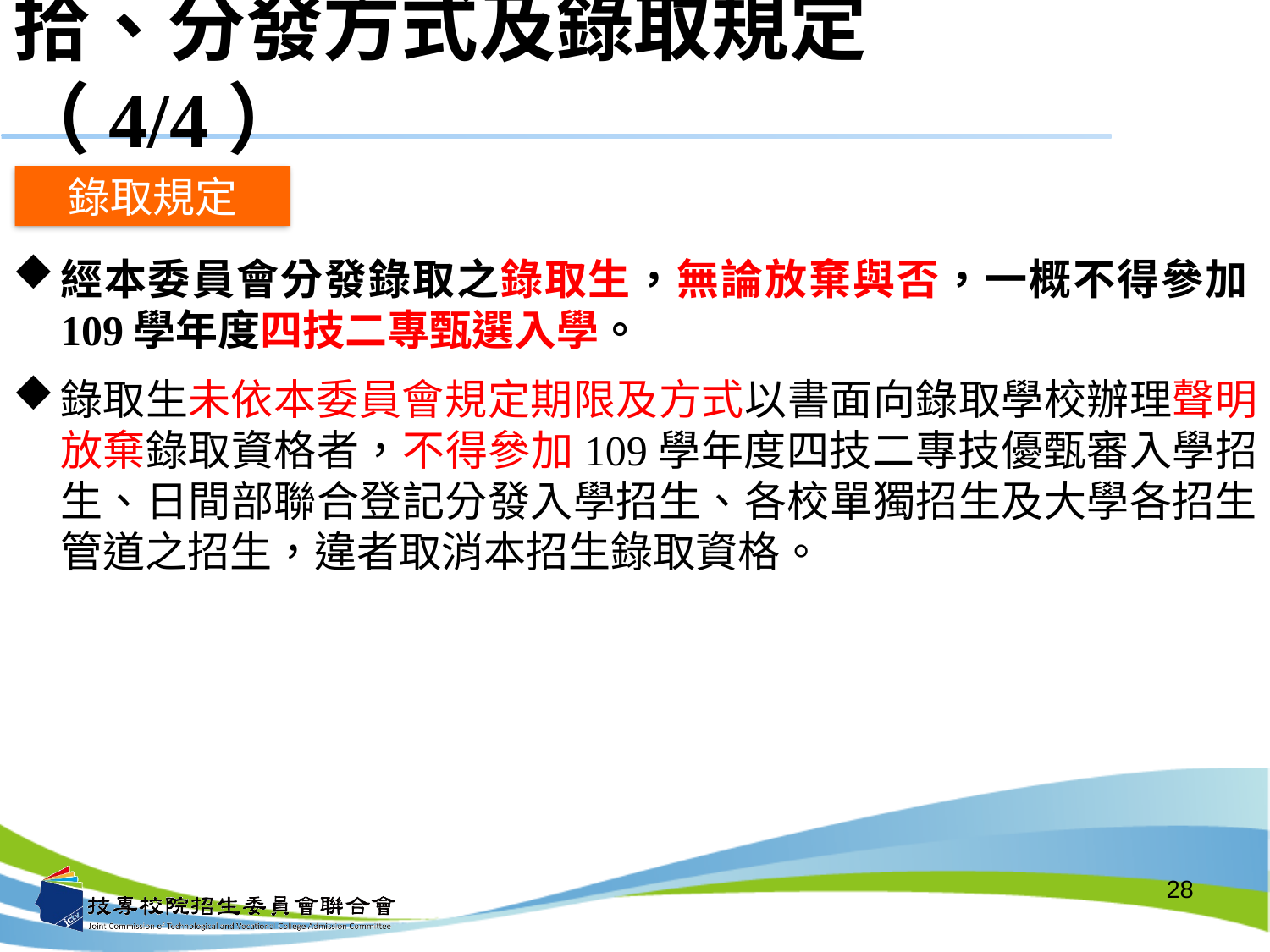

# 拾、分發方式及錄取規定（4/4）
錄取規定
經本委員會分發錄取之錄取生，無論放棄與否，一概不得參加109學年度四技二專甄選入學。
錄取生未依本委員會規定期限及方式以書面向錄取學校辦理聲明放棄錄取資格者，不得參加109學年度四技二專技優甄審入學招生、日間部聯合登記分發入學招生、各校單獨招生及大學各招生管道之招生，違者取消本招生錄取資格。
28